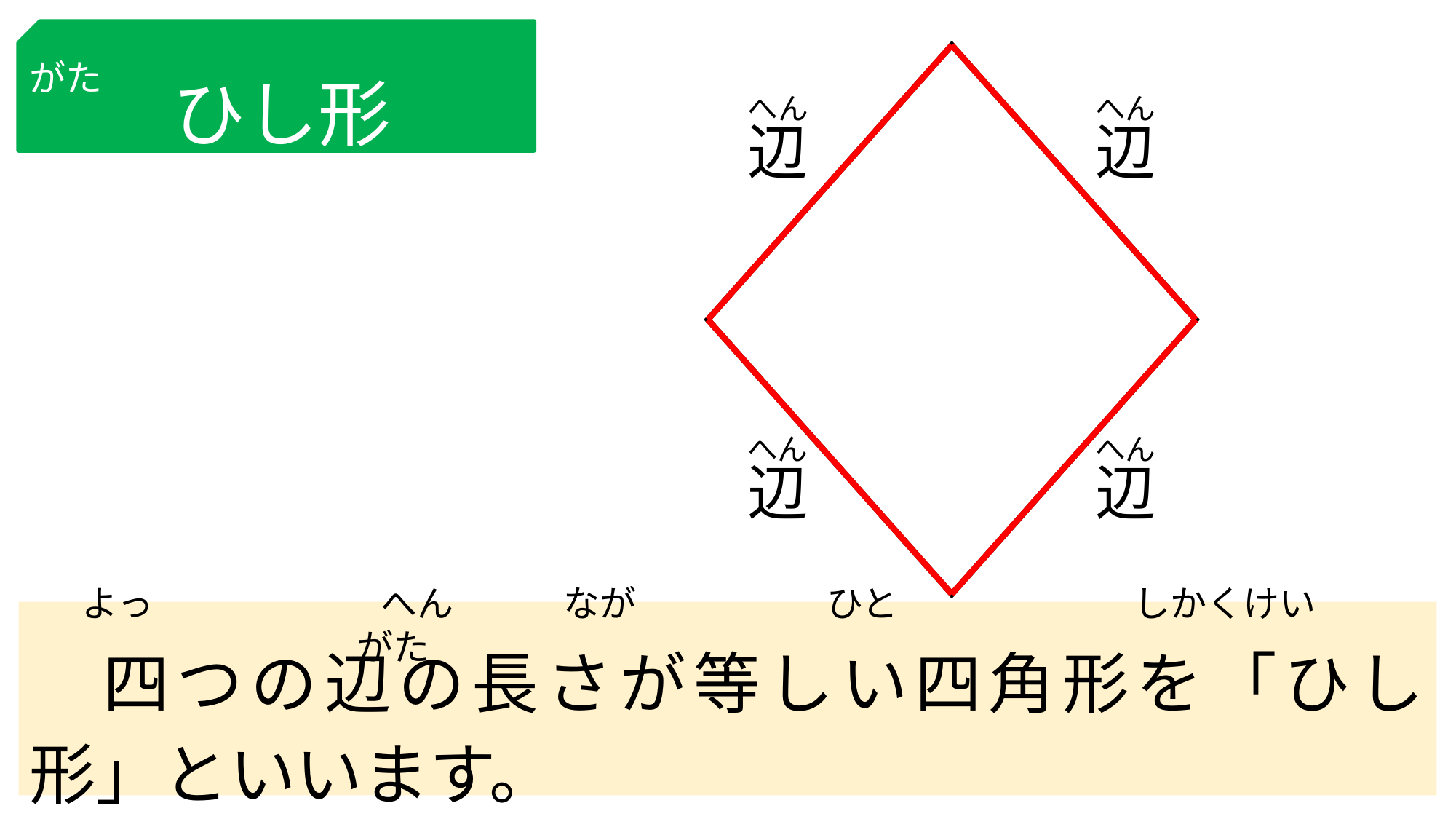

ひし形
　　　　　　　　　　　　　 がた

へん
へん
辺
辺
へん
へん
辺
辺

　四つの辺の長さが等しい四角形を「ひし形」といいます。
　  よっ　　　　　 　へん　　　なが　　　　 　ひと　　　　　 　 しかくけい　　　　　　　　　　　　がた